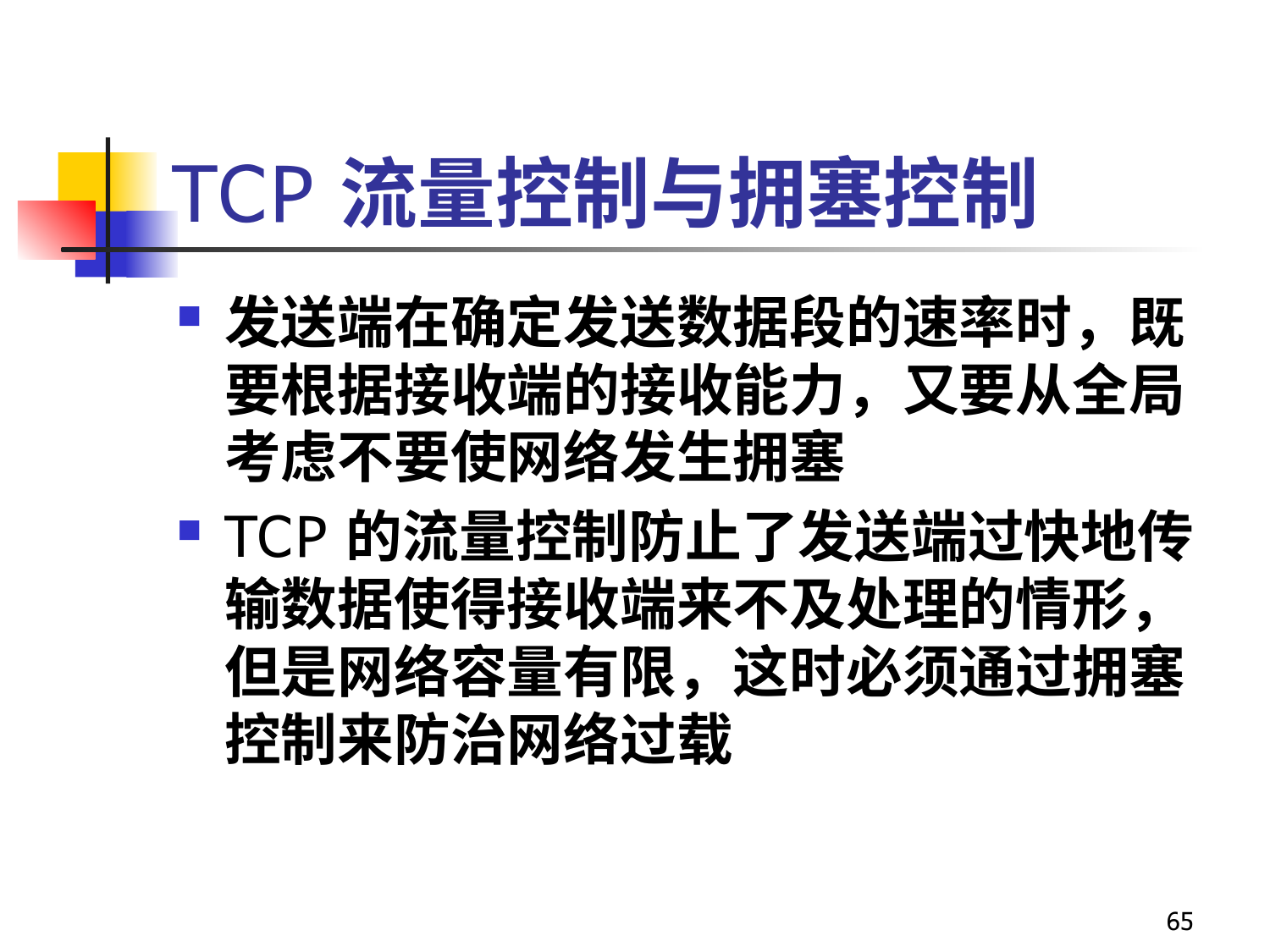

# TCP流量控制与拥塞控制
发送端在确定发送数据段的速率时，既要根据接收端的接收能力，又要从全局考虑不要使网络发生拥塞
TCP的流量控制防止了发送端过快地传输数据使得接收端来不及处理的情形，但是网络容量有限，这时必须通过拥塞控制来防治网络过载
65